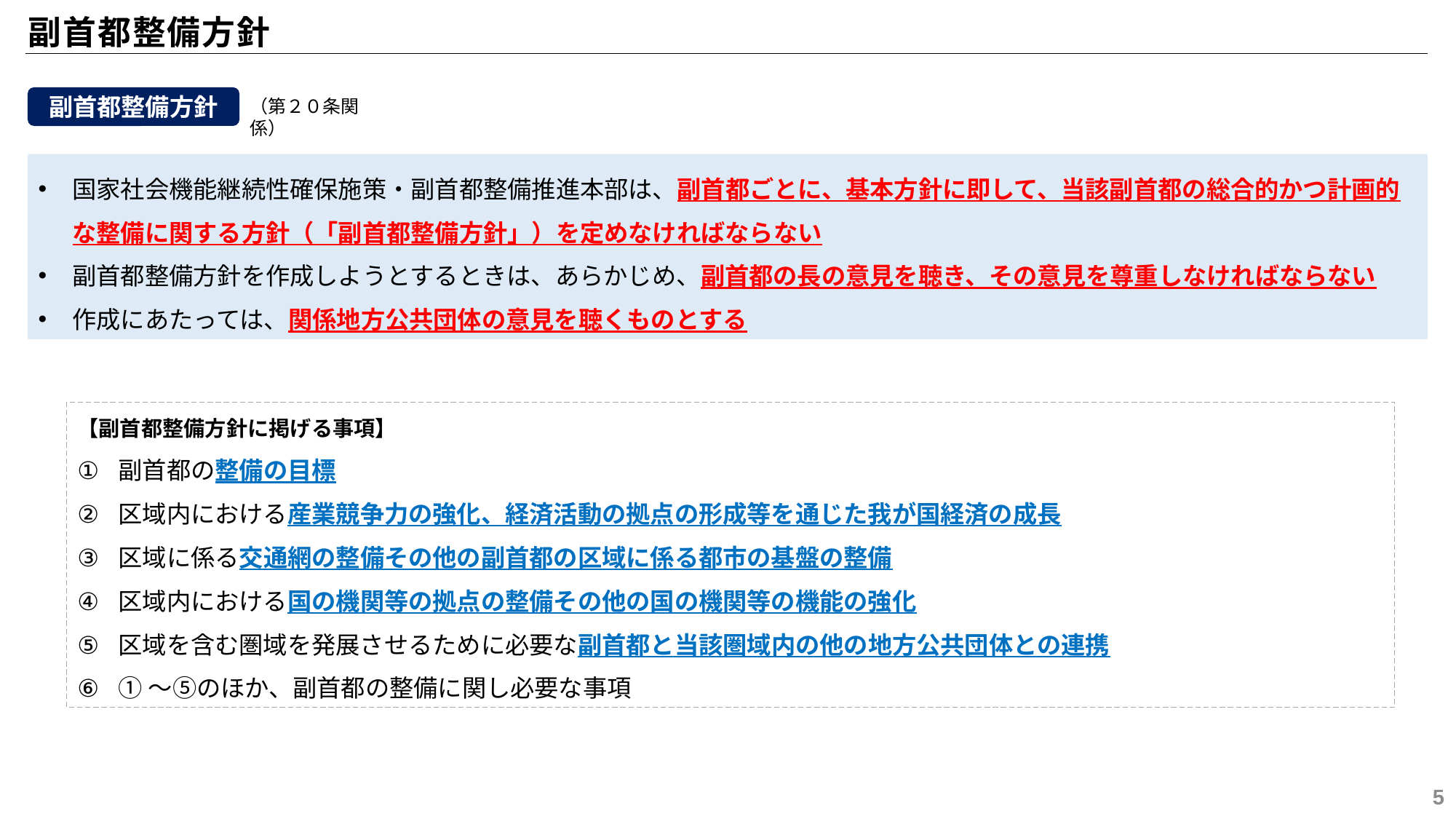

副首都整備方針
副首都整備方針
（第２０条関係）
国家社会機能継続性確保施策・副首都整備推進本部は、副首都ごとに、基本方針に即して、当該副首都の総合的かつ計画的な整備に関する方針（「副首都整備方針」）を定めなければならない
副首都整備方針を作成しようとするときは、あらかじめ、副首都の長の意見を聴き、その意見を尊重しなければならない
作成にあたっては、関係地方公共団体の意見を聴くものとする
【副首都整備方針に掲げる事項】
副首都の整備の目標
区域内における産業競争力の強化、経済活動の拠点の形成等を通じた我が国経済の成長
区域に係る交通網の整備その他の副首都の区域に係る都市の基盤の整備
区域内における国の機関等の拠点の整備その他の国の機関等の機能の強化
区域を含む圏域を発展させるために必要な副首都と当該圏域内の他の地方公共団体との連携
①～⑤のほか、副首都の整備に関し必要な事項
5